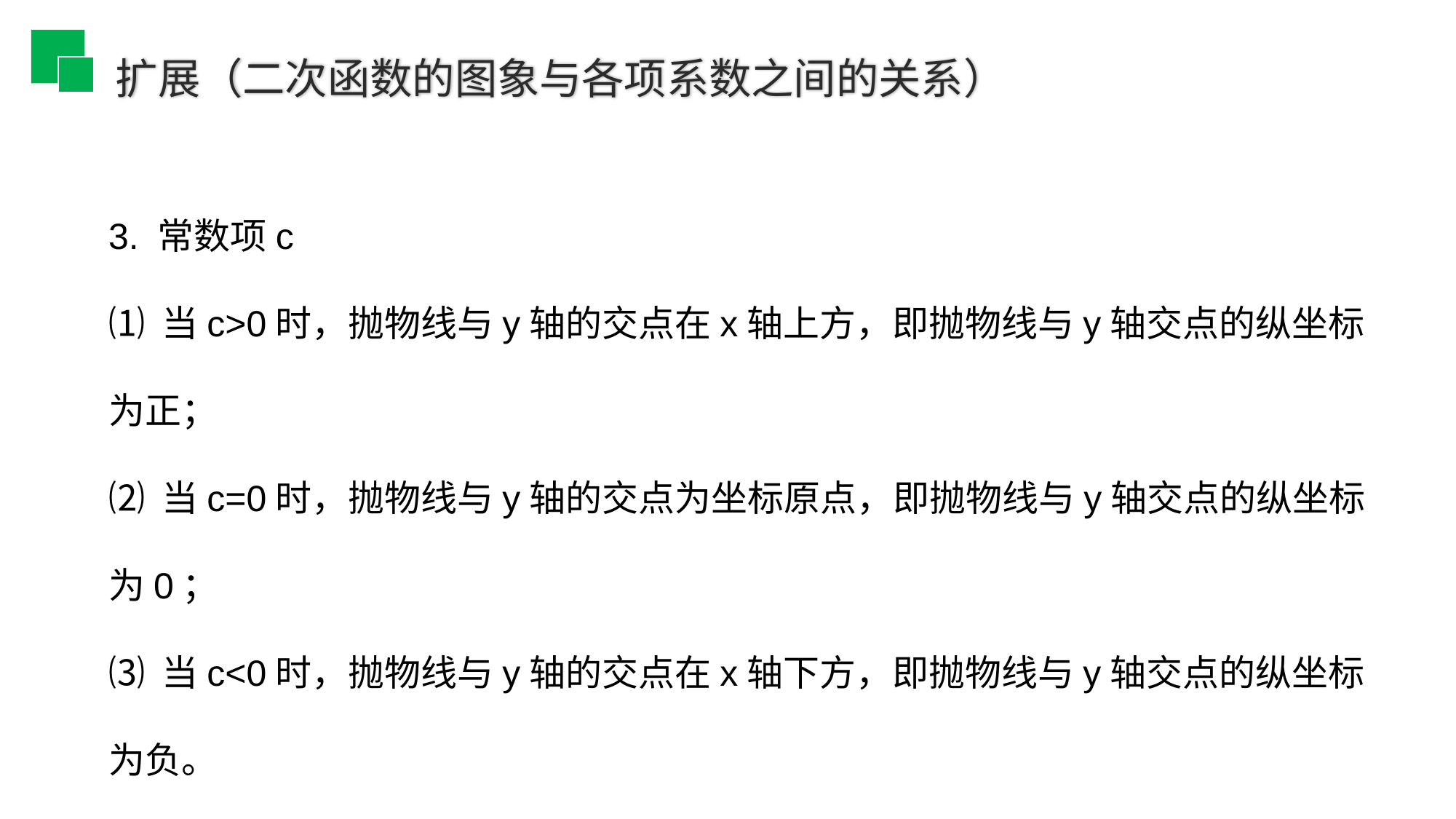

扩展（二次函数的图象与各项系数之间的关系）
3. 常数项c
⑴ 当c>0时，抛物线与y轴的交点在x轴上方，即抛物线与y轴交点的纵坐标为正；
⑵ 当c=0时，抛物线与y轴的交点为坐标原点，即抛物线与y轴交点的纵坐标为0；
⑶ 当c<0时，抛物线与y轴的交点在x轴下方，即抛物线与y轴交点的纵坐标为负。
【总结】c决定了抛物线与y轴交点的位置．